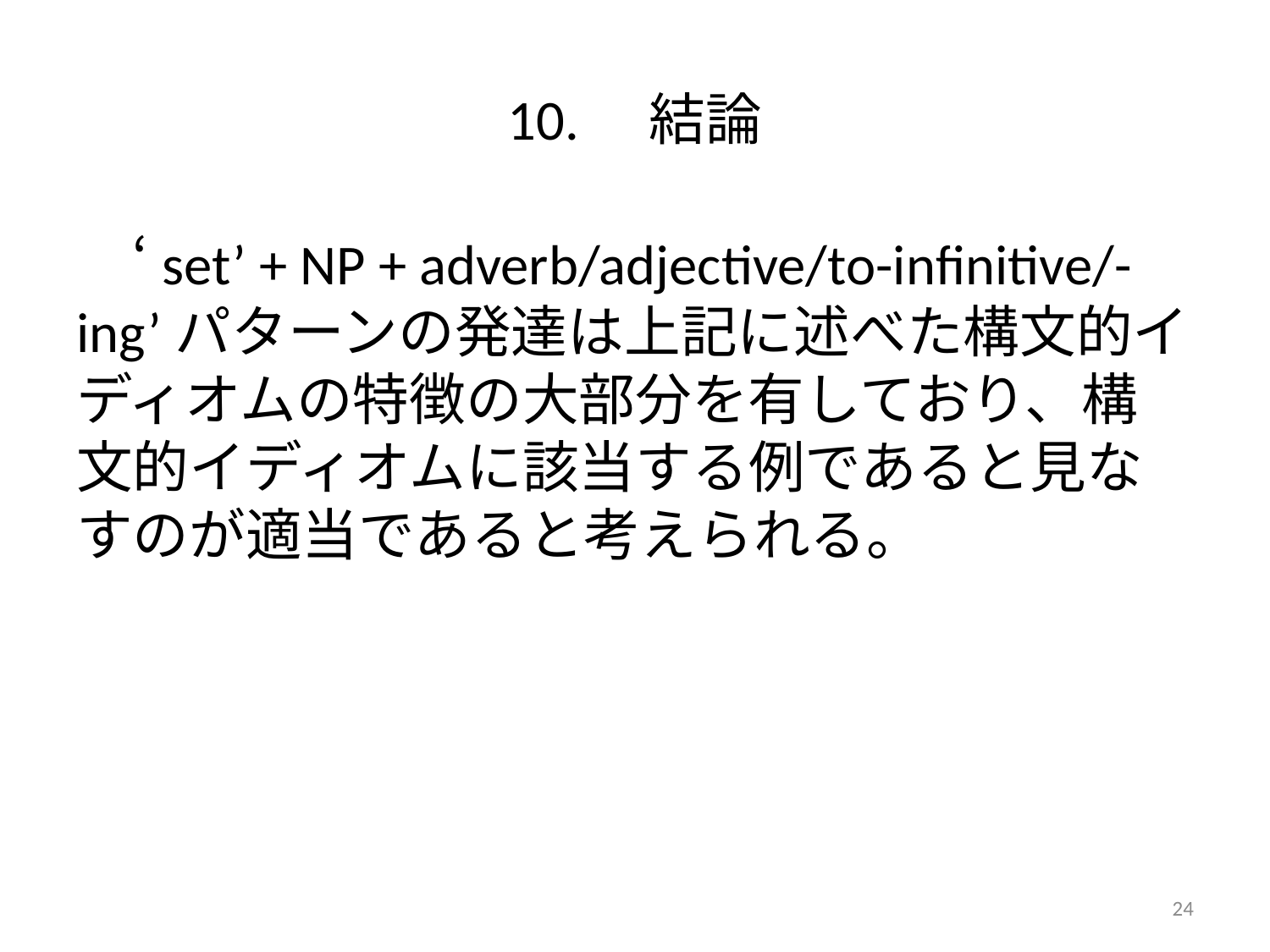

# 10.　結論
　‘set’ + NP + adverb/adjective/to-infinitive/-ing’パターンの発達は上記に述べた構文的イディオムの特徴の大部分を有しており、構文的イディオムに該当する例であると見なすのが適当であると考えられる。
24